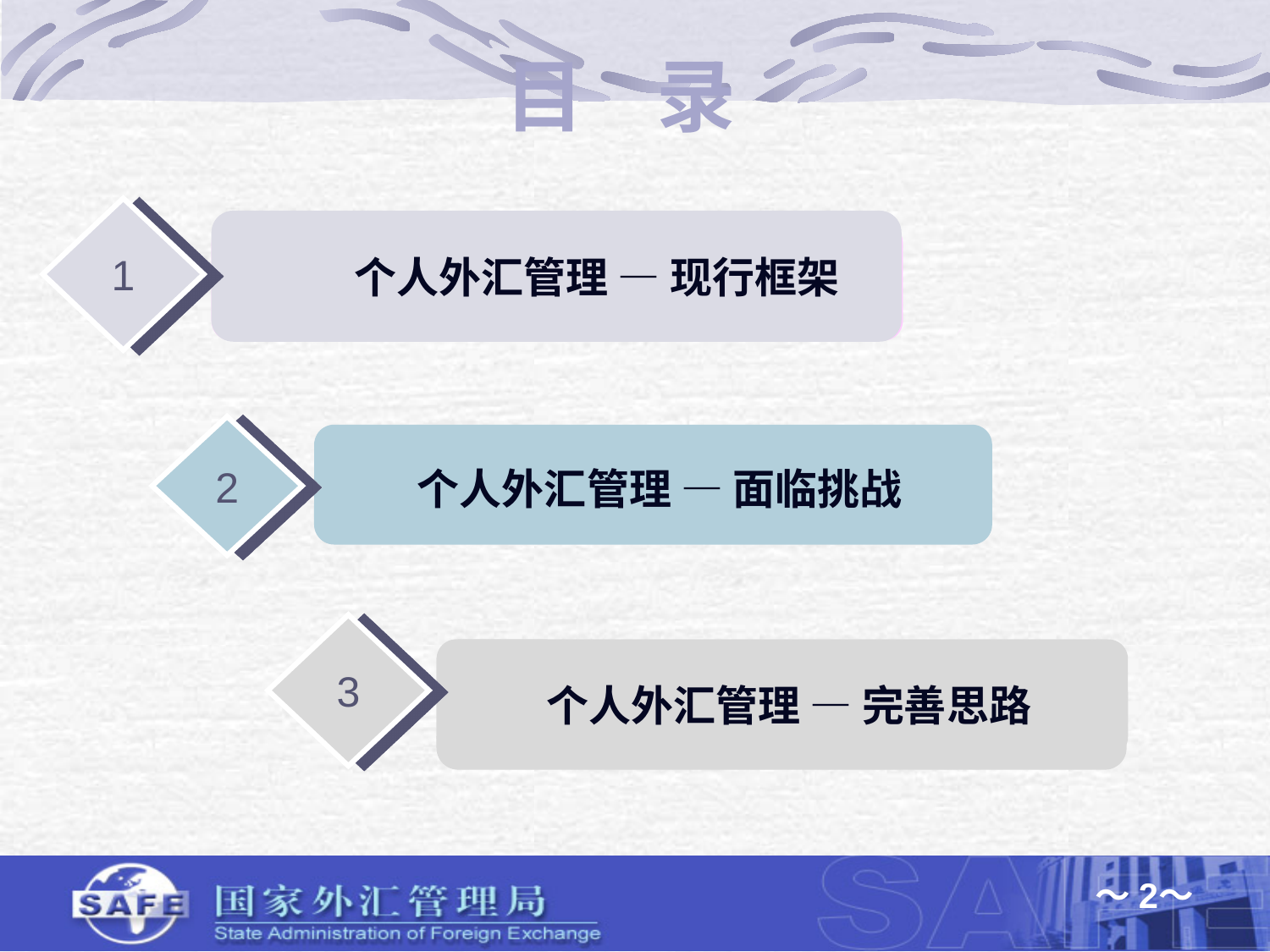

目    录

1
        个人外汇管理 — 现行框架

2

个人外汇管理 — 面临挑战
3

 个人外汇管理 — 完善思路
～2～